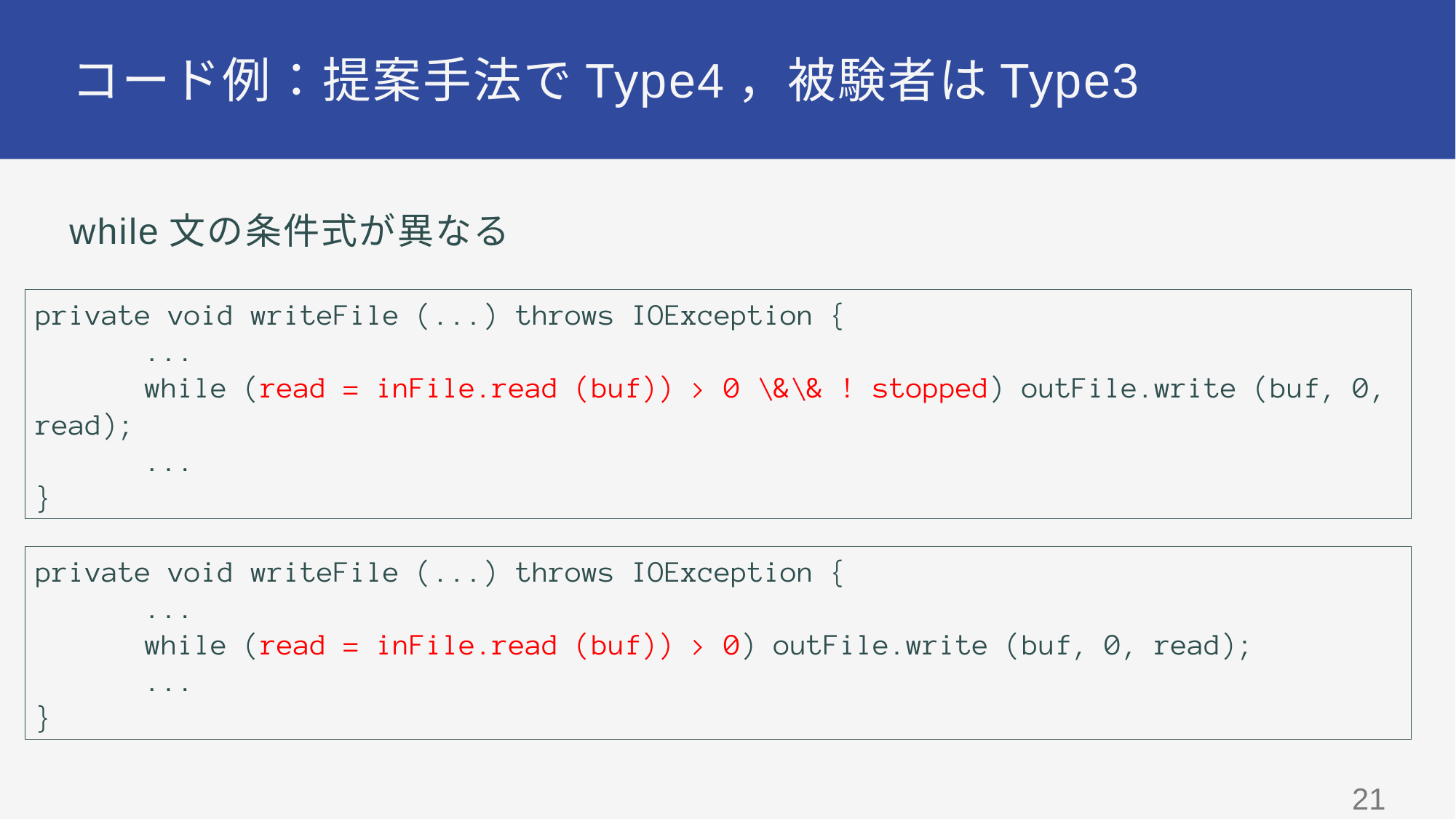

# コード例：提案手法でType4，被験者はType3
while文の条件式が異なる
private void writeFile (...) throws IOException {
	...
	while (read = inFile.read (buf)) > 0 \&\& ! stopped) outFile.write (buf, 0, read);
	...
}
private void writeFile (...) throws IOException {
	...
	while (read = inFile.read (buf)) > 0) outFile.write (buf, 0, read);
	...
}
21